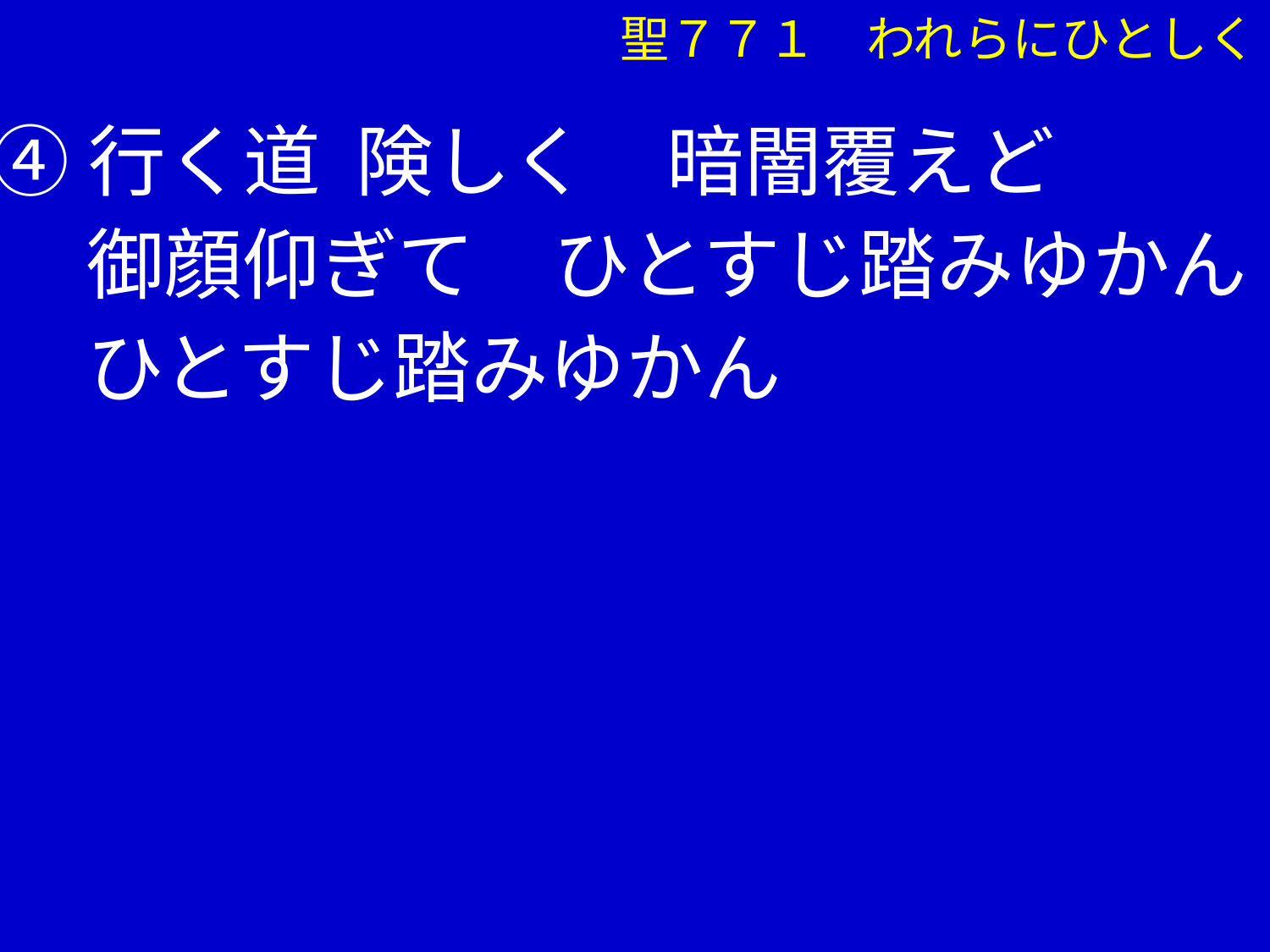

聖７７１　われらにひとしく
④行く道  険しく　暗闇覆えど
　 御顔仰ぎて　ひとすじ踏みゆかん
　 ひとすじ踏みゆかん